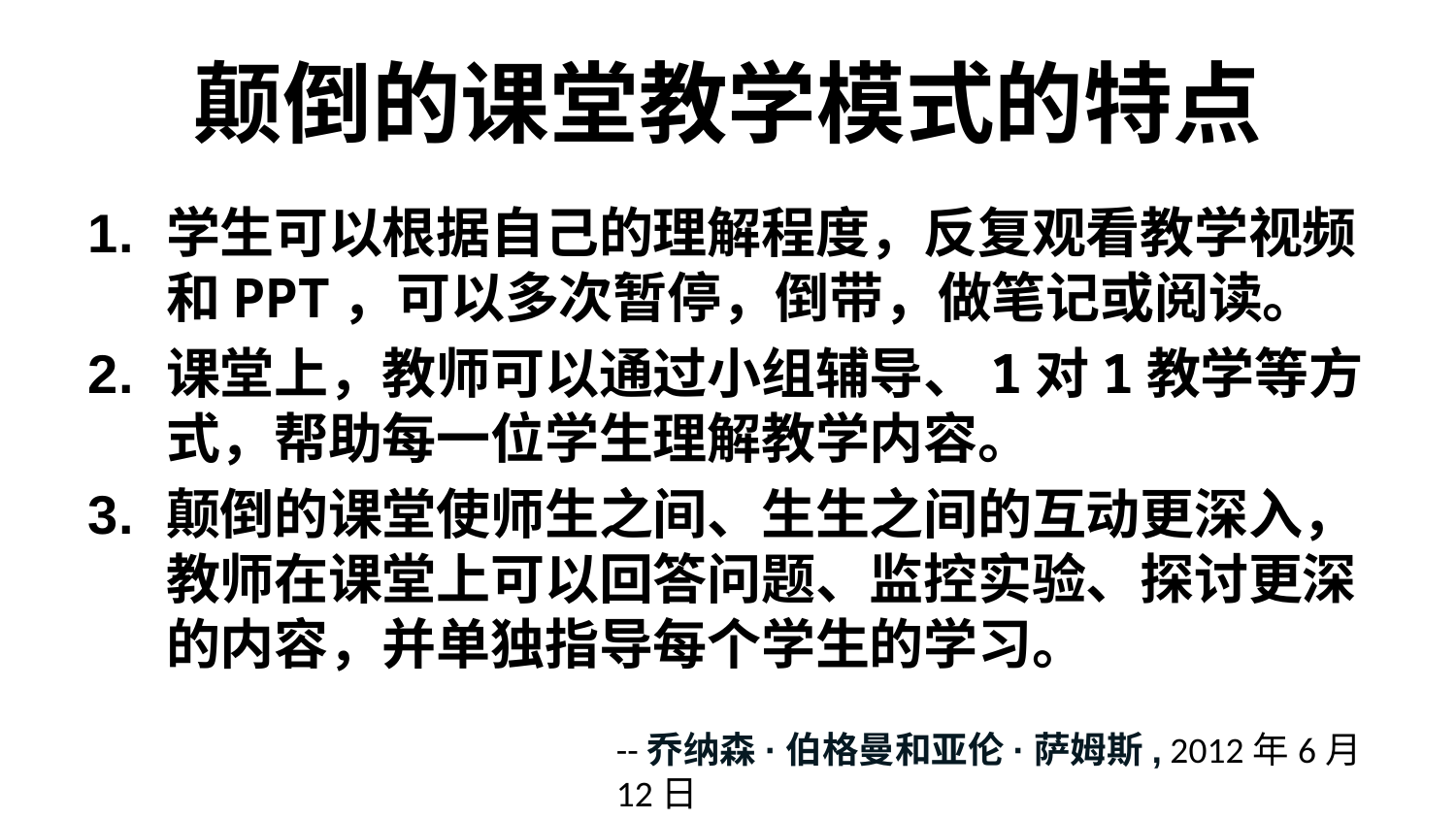

# 颠倒的课堂教学模式的特点
学生可以根据自己的理解程度，反复观看教学视频和PPT，可以多次暂停，倒带，做笔记或阅读。
课堂上，教师可以通过小组辅导、1对1教学等方式，帮助每一位学生理解教学内容。
颠倒的课堂使师生之间、生生之间的互动更深入，教师在课堂上可以回答问题、监控实验、探讨更深的内容，并单独指导每个学生的学习。

--乔纳森·伯格曼和亚伦·萨姆斯, 2012年6月 12日